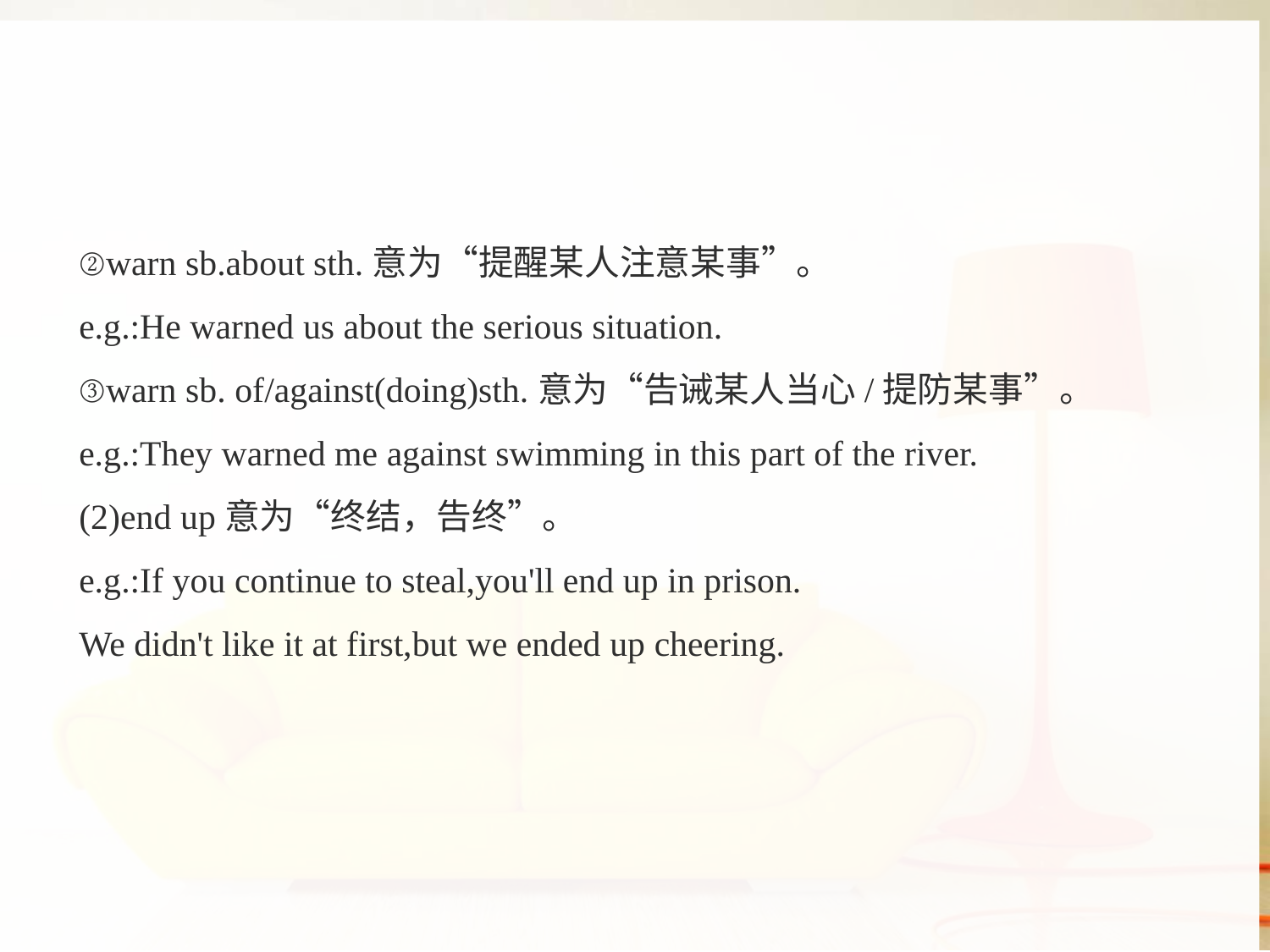

②warn sb.about sth.意为“提醒某人注意某事”。
e.g.:He warned us about the serious situation.
③warn sb. of/against(doing)sth.意为“告诫某人当心/提防某事”。
e.g.:They warned me against swimming in this part of the river.
(2)end up意为“终结，告终”。
e.g.:If you continue to steal,you'll end up in prison.
We didn't like it at first,but we ended up cheering.